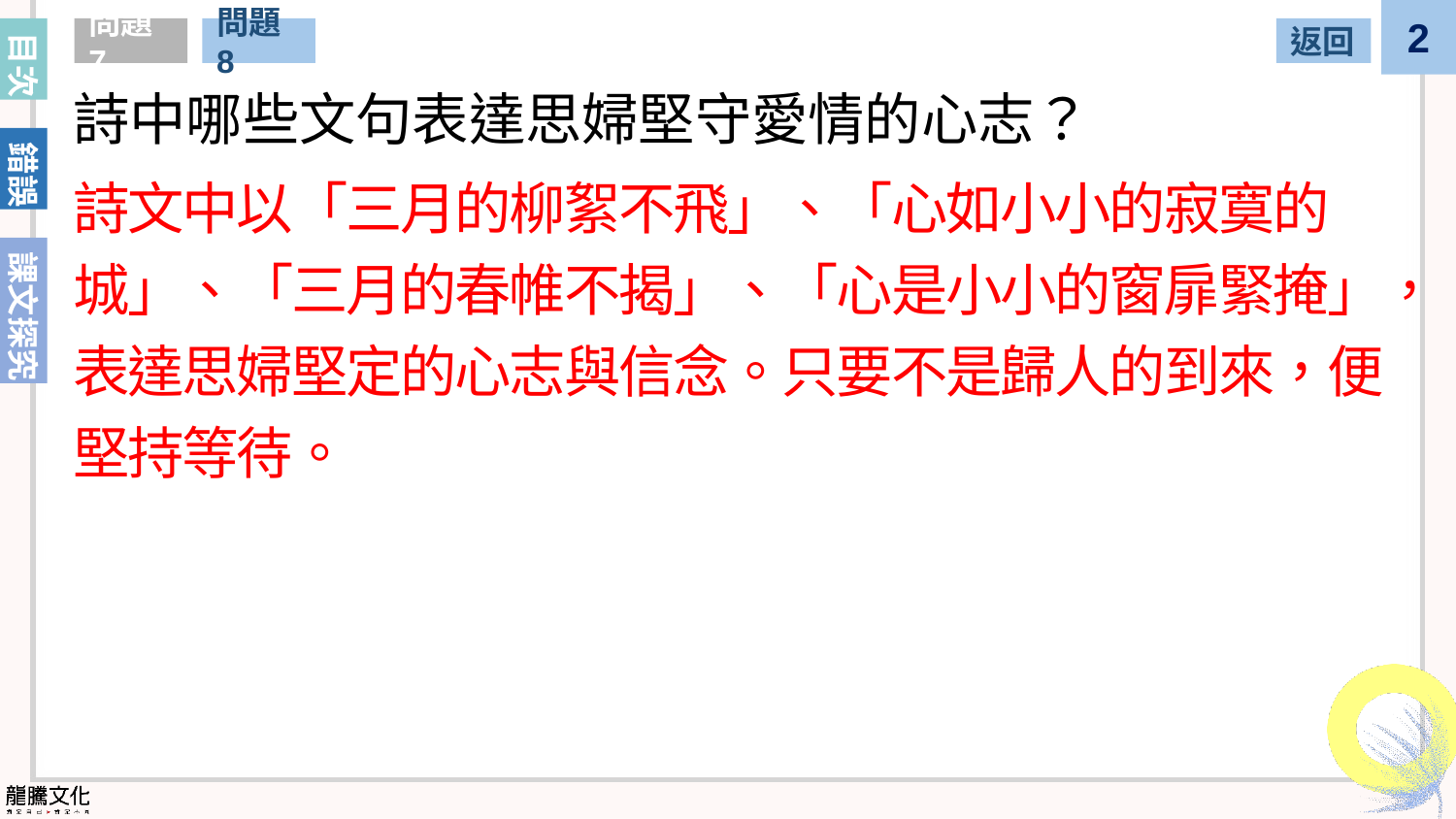

問題7
問題8
返回
詩中哪些文句表達思婦堅守愛情的心志？
詩文中以「三月的柳絮不飛」、「心如小小的寂寞的城」、「三月的春帷不揭」、「心是小小的窗扉緊掩」，表達思婦堅定的心志與信念。只要不是歸人的到來，便堅持等待。